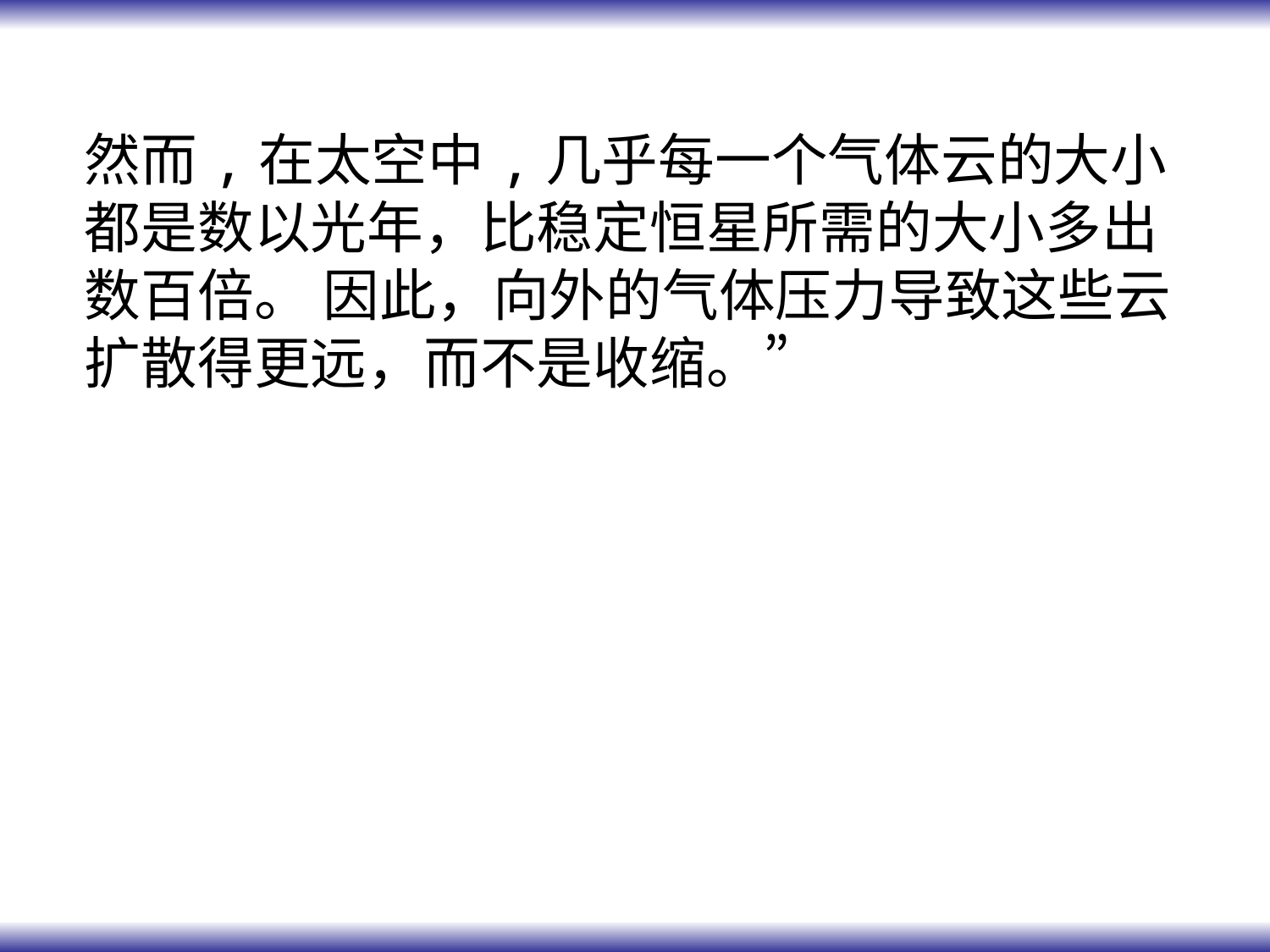

然而,在太空中,几乎每一个气体云的大小都是数以光年，比稳定恒星所需的大小多出数百倍。 因此，向外的气体压力导致这些云扩散得更远，而不是收缩。”